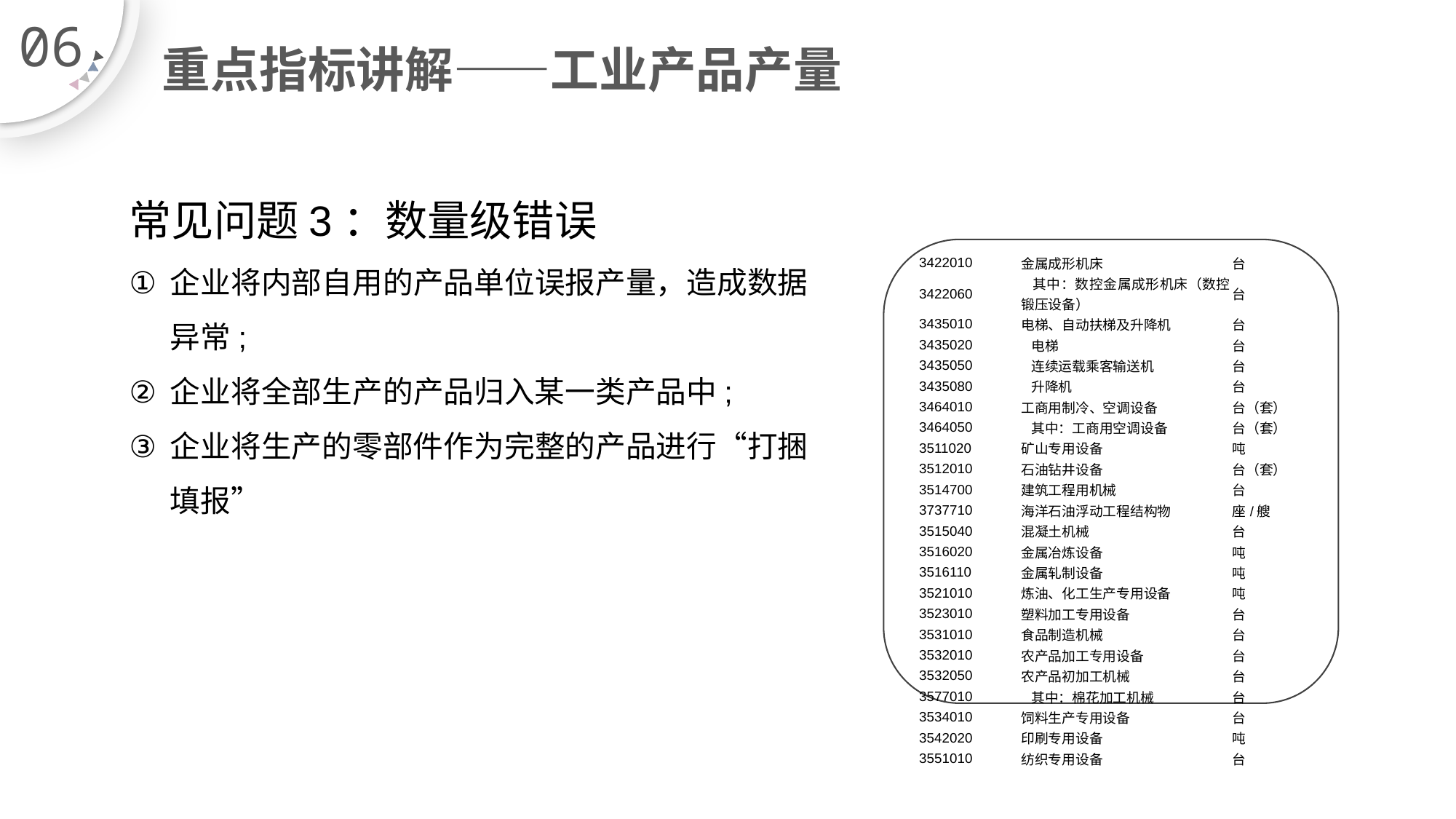

06
# 重点指标讲解——工业产品产量
常见问题3：数量级错误
企业将内部自用的产品单位误报产量，造成数据异常;
企业将全部生产的产品归入某一类产品中;
企业将生产的零部件作为完整的产品进行“打捆填报”

| 3422010 | 金属成形机床 | 台 |
| --- | --- | --- |
| 3422060 | 其中：数控金属成形机床（数控锻压设备） | 台 |
| 3435010 | 电梯、自动扶梯及升降机 | 台 |
| 3435020 | 电梯 | 台 |
| 3435050 | 连续运载乘客输送机 | 台 |
| 3435080 | 升降机 | 台 |
| 3464010 | 工商用制冷、空调设备 | 台（套） |
| 3464050 | 其中：工商用空调设备 | 台（套） |
| 3511020 | 矿山专用设备 | 吨 |
| 3512010 | 石油钻井设备 | 台（套） |
| 3514700 | 建筑工程用机械 | 台 |
| 3737710 | 海洋石油浮动工程结构物 | 座/艘 |
| 3515040 | 混凝土机械 | 台 |
| 3516020 | 金属冶炼设备 | 吨 |
| 3516110 | 金属轧制设备 | 吨 |
| 3521010 | 炼油、化工生产专用设备 | 吨 |
| 3523010 | 塑料加工专用设备 | 台 |
| 3531010 | 食品制造机械 | 台 |
| 3532010 | 农产品加工专用设备 | 台 |
| 3532050 | 农产品初加工机械 | 台 |
| 3577010 | 其中：棉花加工机械 | 台 |
| 3534010 | 饲料生产专用设备 | 台 |
| 3542020 | 印刷专用设备 | 吨 |
| 3551010 | 纺织专用设备 | 台 |